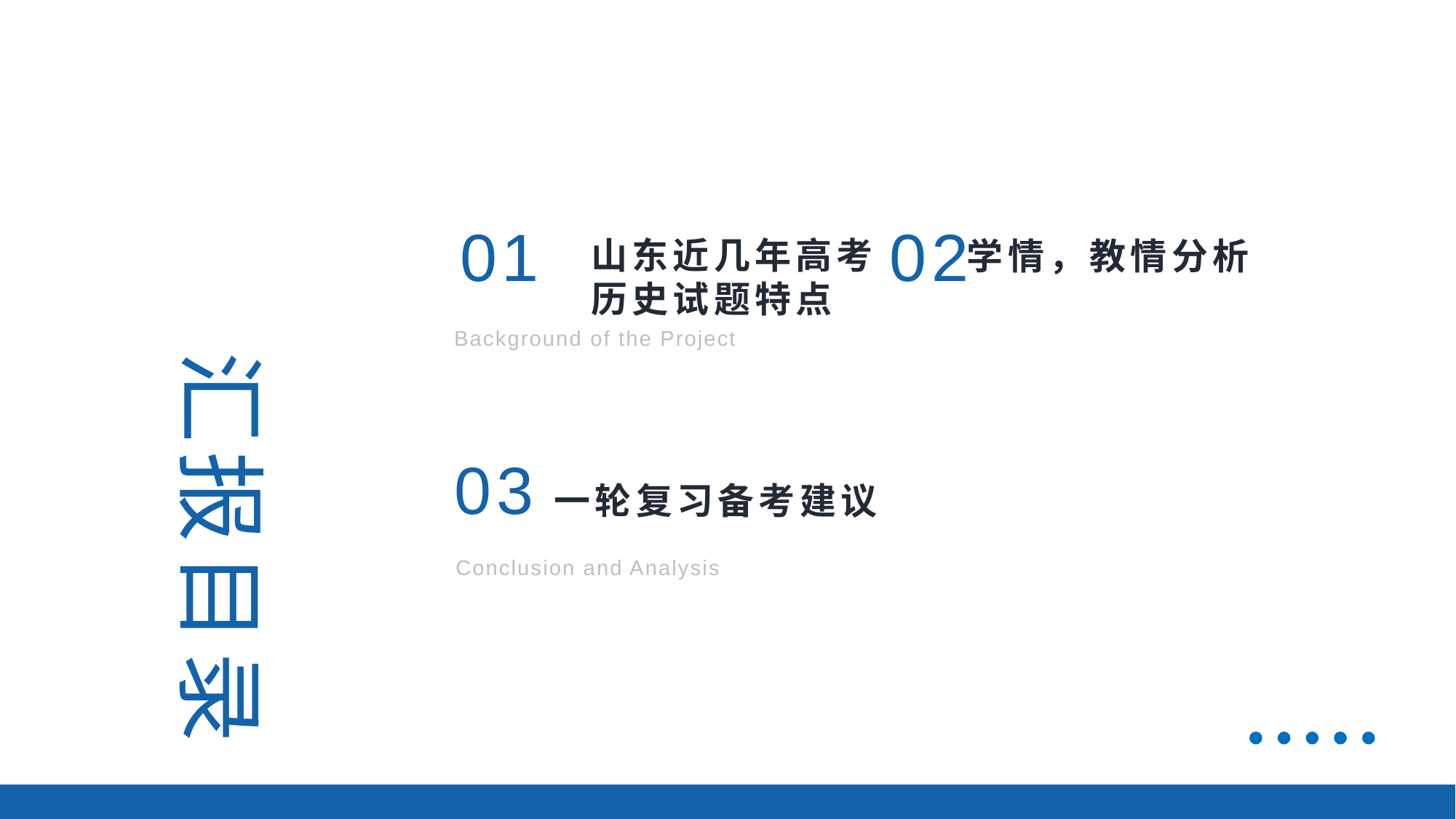

01
学情，教情分析
Background of the Project
02
山东近几年高考历史试题特点
汇报目录
03一轮复习备考建议

Conclusion and Analysis